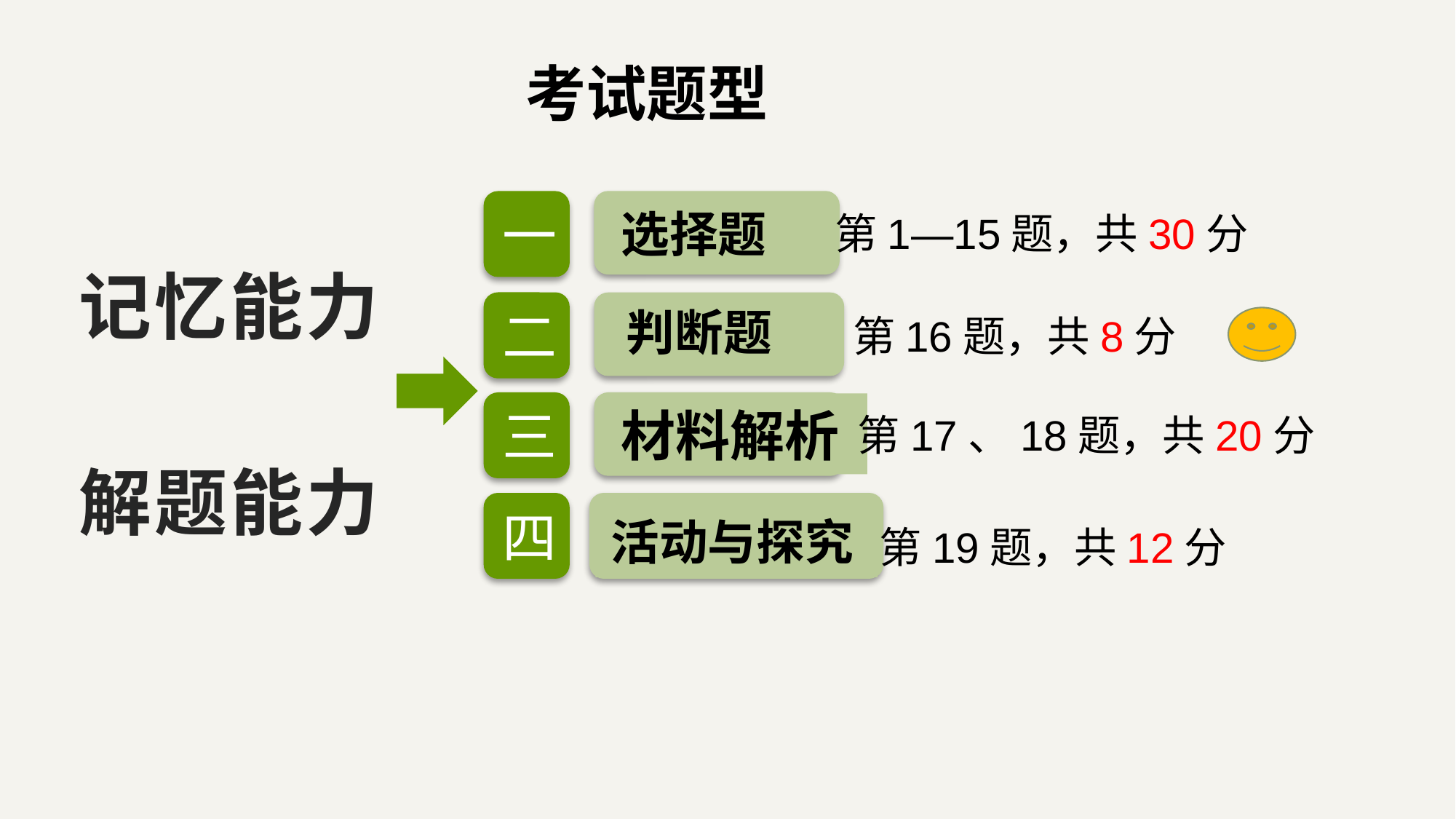

考试题型

选择题
一
第1—15题，共30分
记忆能力
二

判断题
第16题，共8分

材料解析
三
第17、18题，共20分
解题能力
四

活动与探究
第19题，共12分